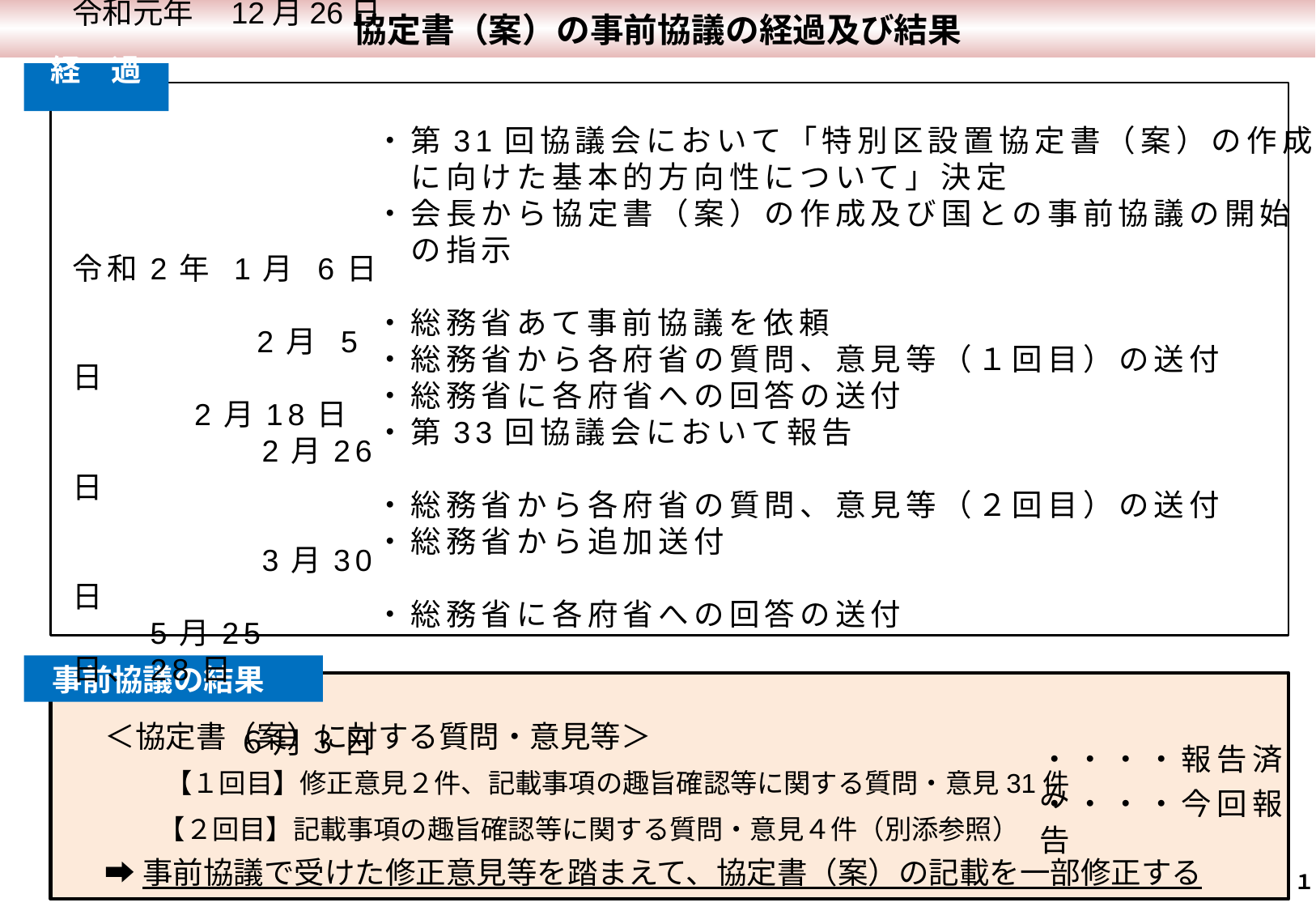

協定書（案）の事前協議の経過及び結果
経　過

令和元年　12月26日

令和2年 1月 6日
　　　　   2月 5日
         2月18日
　　　　　 2月26日

　　　　 　3月30日
　　5月25日、28日

　　　　  ６月３日
・第31回協議会において「特別区設置協定書（案）の作成
　に向けた基本的方向性について」決定
・会長から協定書（案）の作成及び国との事前協議の開始
　の指示

・総務省あて事前協議を依頼
・総務省から各府省の質問、意見等（１回目）の送付
・総務省に各府省への回答の送付
・第33回協議会において報告

・総務省から各府省の質問、意見等（２回目）の送付
・総務省から追加送付

・総務省に各府省への回答の送付
事前協議の結果

＜協定書（案）に対する質問・意見等＞
　　【１回目】修正意見２件、記載事項の趣旨確認等に関する質問・意見31件
　　【２回目】記載事項の趣旨確認等に関する質問・意見４件（別添参照）
➡事前協議で受けた修正意見等を踏まえて、協定書（案）の記載を一部修正する
・・・・報告済み
・・・・今回報告
１